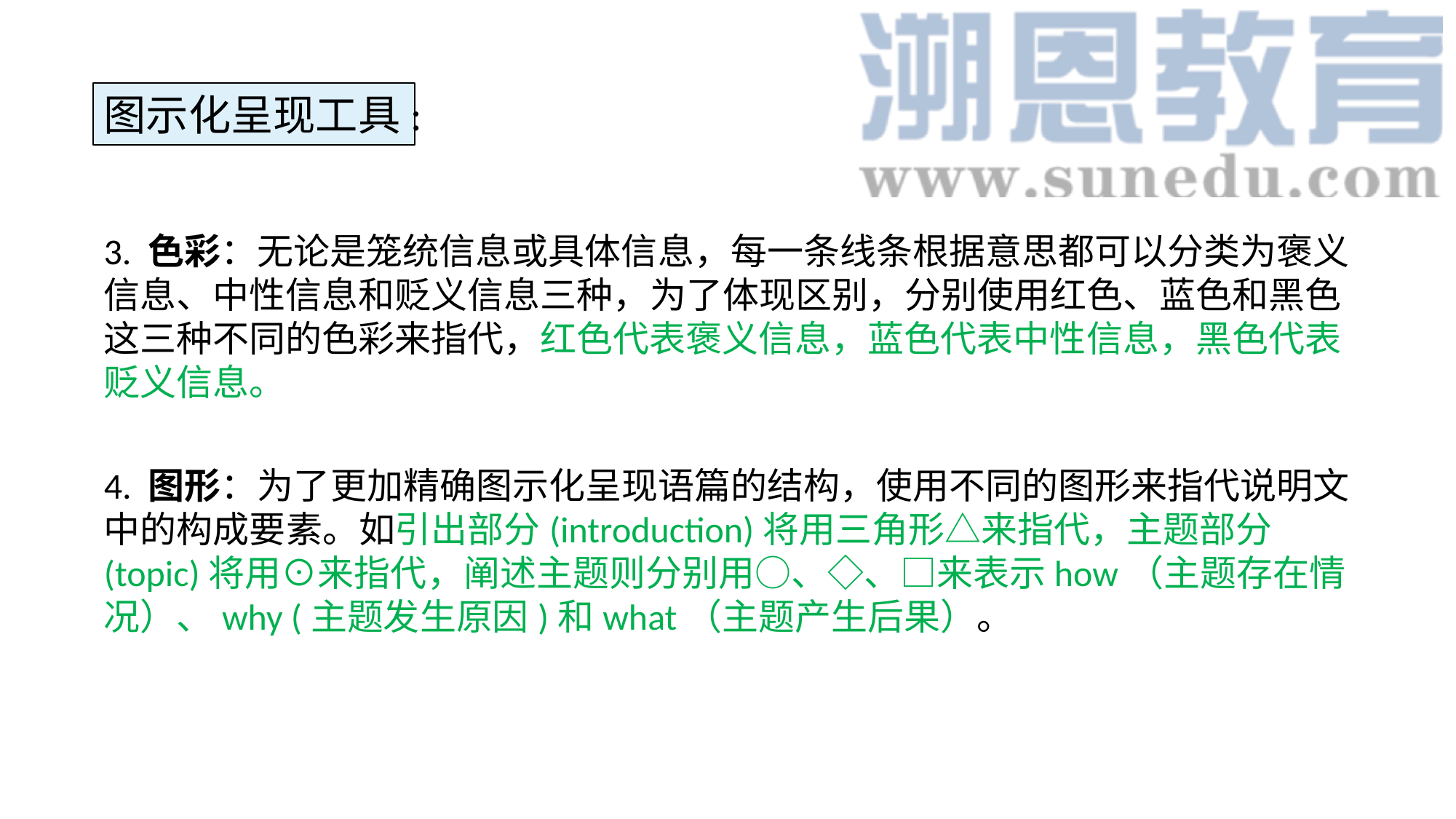

图示化呈现工具:
3. 色彩：无论是笼统信息或具体信息，每一条线条根据意思都可以分类为褒义信息、中性信息和贬义信息三种，为了体现区别，分别使用红色、蓝色和黑色这三种不同的色彩来指代，红色代表褒义信息，蓝色代表中性信息，黑色代表贬义信息。
4. 图形：为了更加精确图示化呈现语篇的结构，使用不同的图形来指代说明文中的构成要素。如引出部分(introduction)将用三角形△来指代，主题部分(topic)将用⊙来指代，阐述主题则分别用○、◇、□来表示how（主题存在情况）、why (主题发生原因)和what（主题产生后果）。